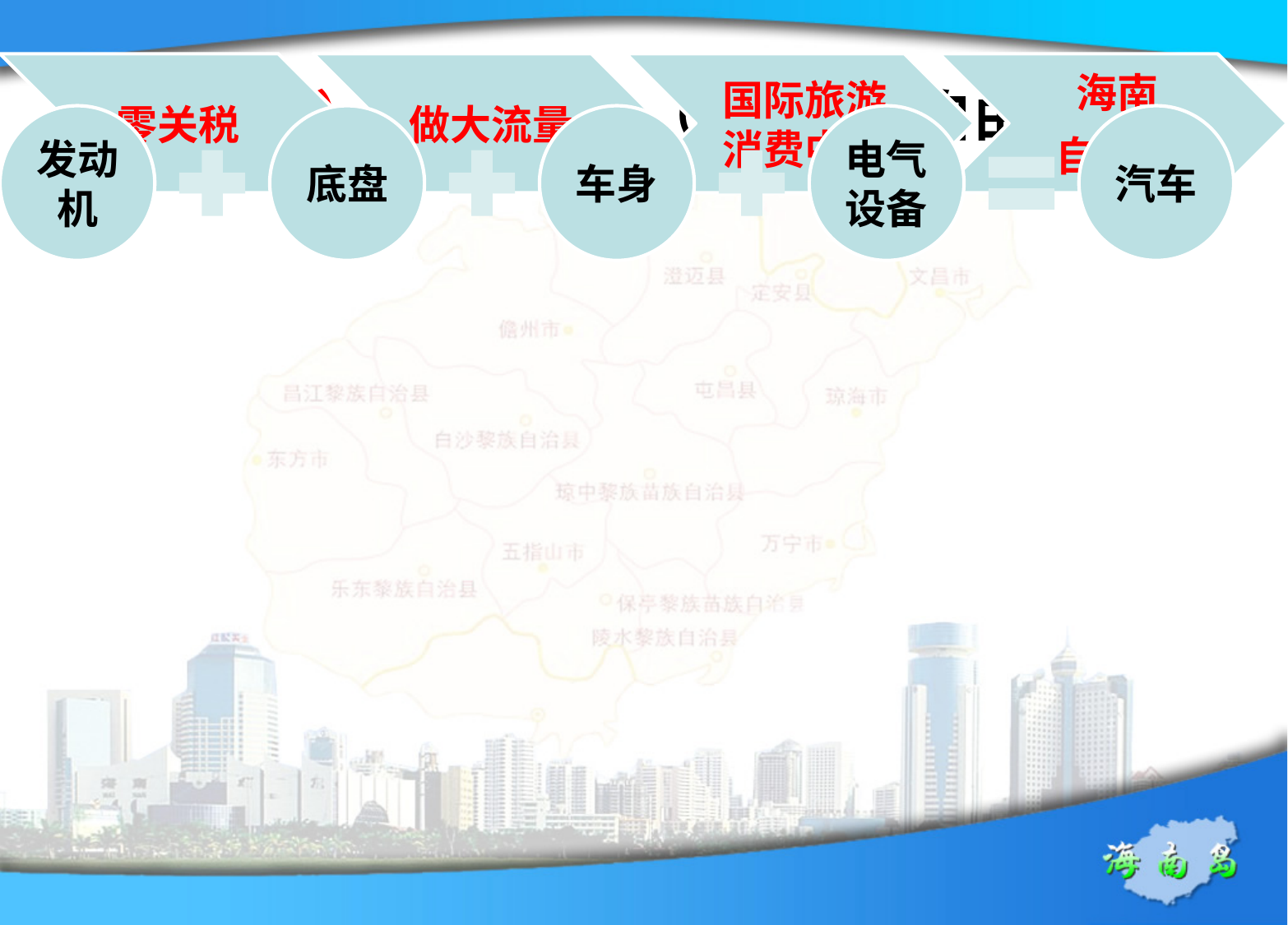

# （一）“零关税”（货物贸易自由）
零关税
做大流量
国际旅游消费中心
海南
自贸港
发动机

底盘

车身

电气设备

汽车